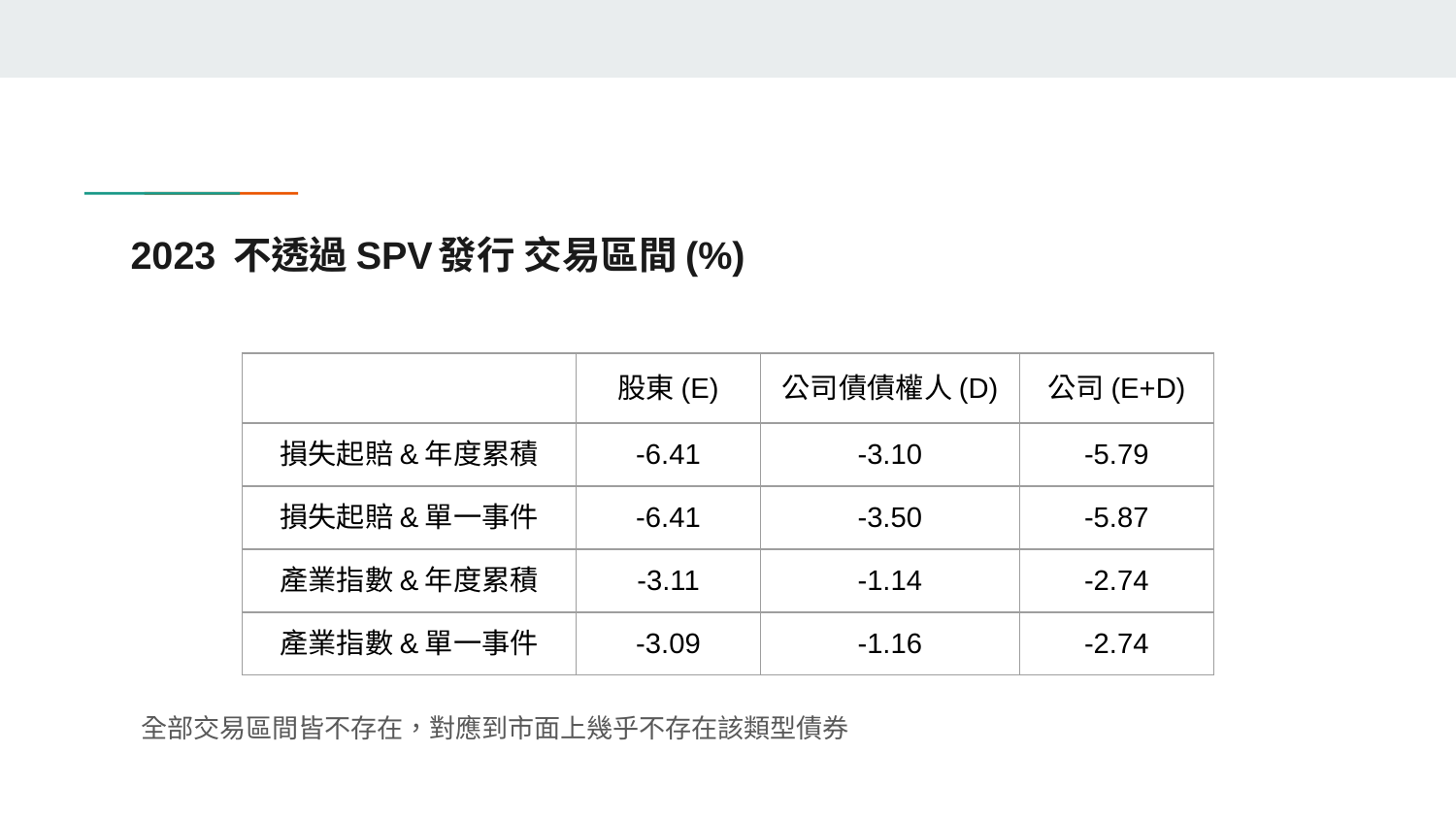

# 2023 不透過SPV發行 交易區間(%)

全部交易區間皆不存在，對應到市面上幾乎不存在該類型債券

|  | 股東(E) | 公司債債權人(D) | 公司(E+D) |
| --- | --- | --- | --- |
| 損失起賠&年度累積 | -6.41 | -3.10 | -5.79 |
| 損失起賠&單一事件 | -6.41 | -3.50 | -5.87 |
| 產業指數&年度累積 | -3.11 | -1.14 | -2.74 |
| 產業指數&單一事件 | -3.09 | -1.16 | -2.74 |